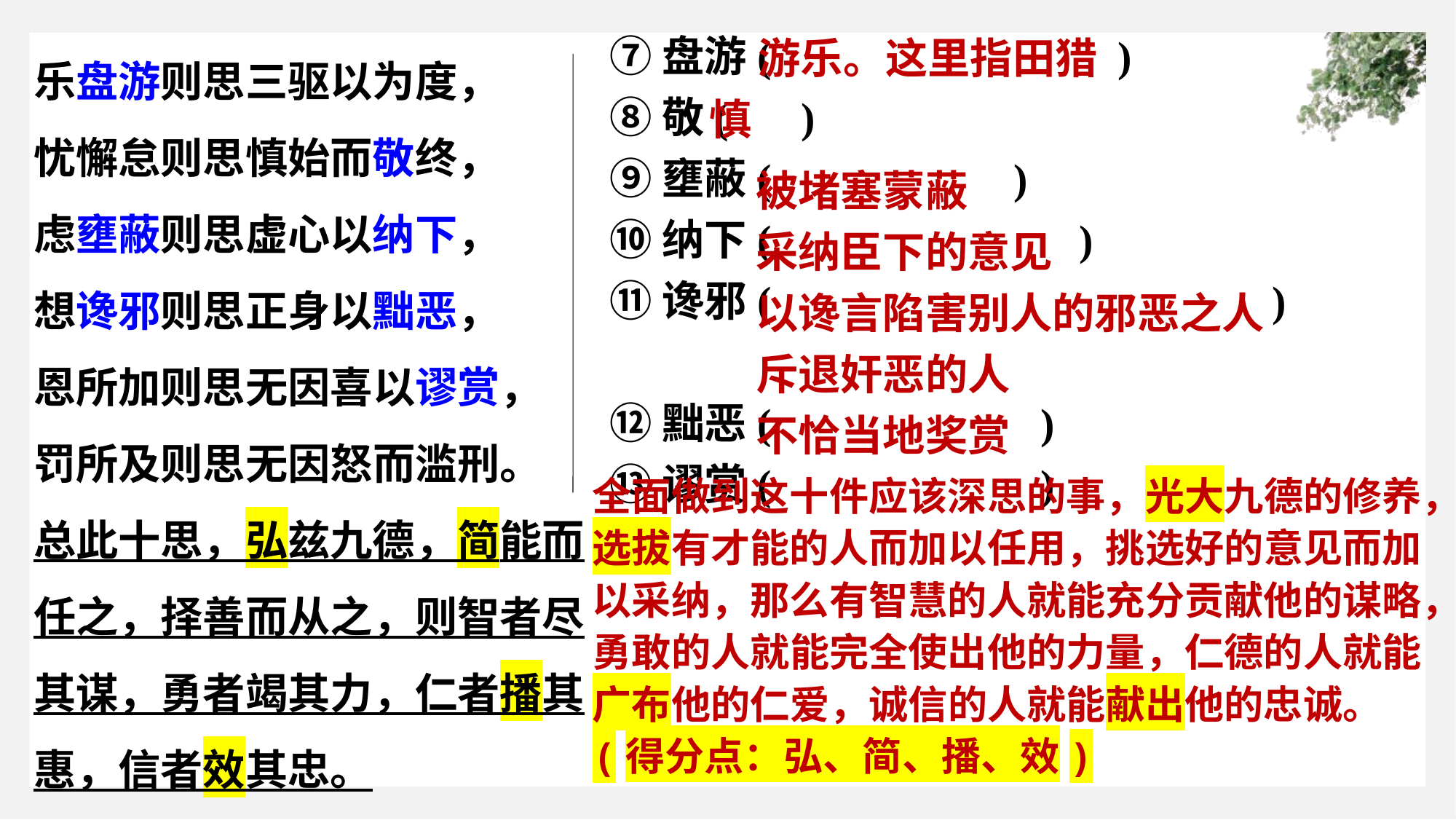

⑦盘游(　　                         )
⑧敬(　 )
⑨壅蔽(             　　)
⑩纳下(　　                     )
⑪谗邪(　　                                         )
⑫黜恶(　　                 )
⑬谬赏(　　                 )
    游乐。这里指田猎
慎
乐盘游则思三驱以为度，
忧懈怠则思慎始而敬终，
虑壅蔽则思虚心以纳下，
想谗邪则思正身以黜恶，
恩所加则思无因喜以谬赏，
罚所及则思无因怒而滥刑。
总此十思，弘兹九德，简能而任之，择善而从之，则智者尽其谋，勇者竭其力，仁者播其惠，信者效其忠。
被堵塞蒙蔽
采纳臣下的意见
以谗言陷害别人的邪恶之人
斥退奸恶的人
不恰当地奖赏
全面做到这十件应该深思的事，光大九德的修养，选拔有才能的人而加以任用，挑选好的意见而加以采纳，那么有智慧的人就能充分贡献他的谋略，勇敢的人就能完全使出他的力量，仁德的人就能广布他的仁爱，诚信的人就能献出他的忠诚。
(得分点：弘、简、播、效)